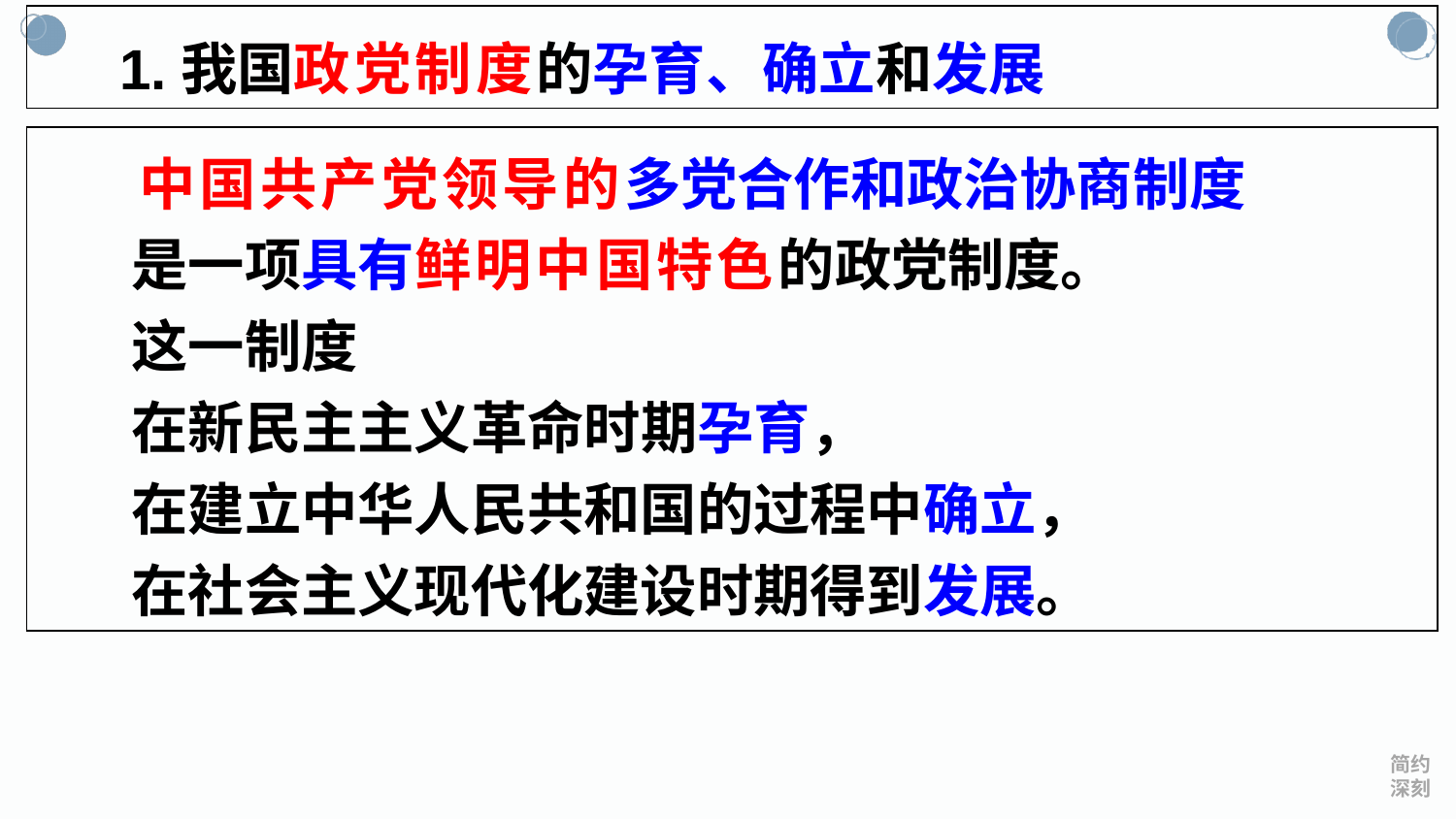

1.我国政党制度的孕育、确立和发展
     中国共产党领导的多党合作和政治协商制度
      是一项具有鲜明中国特色的政党制度。
      这一制度
      在新民主主义革命时期孕育，
      在建立中华人民共和国的过程中确立，
      在社会主义现代化建设时期得到发展。